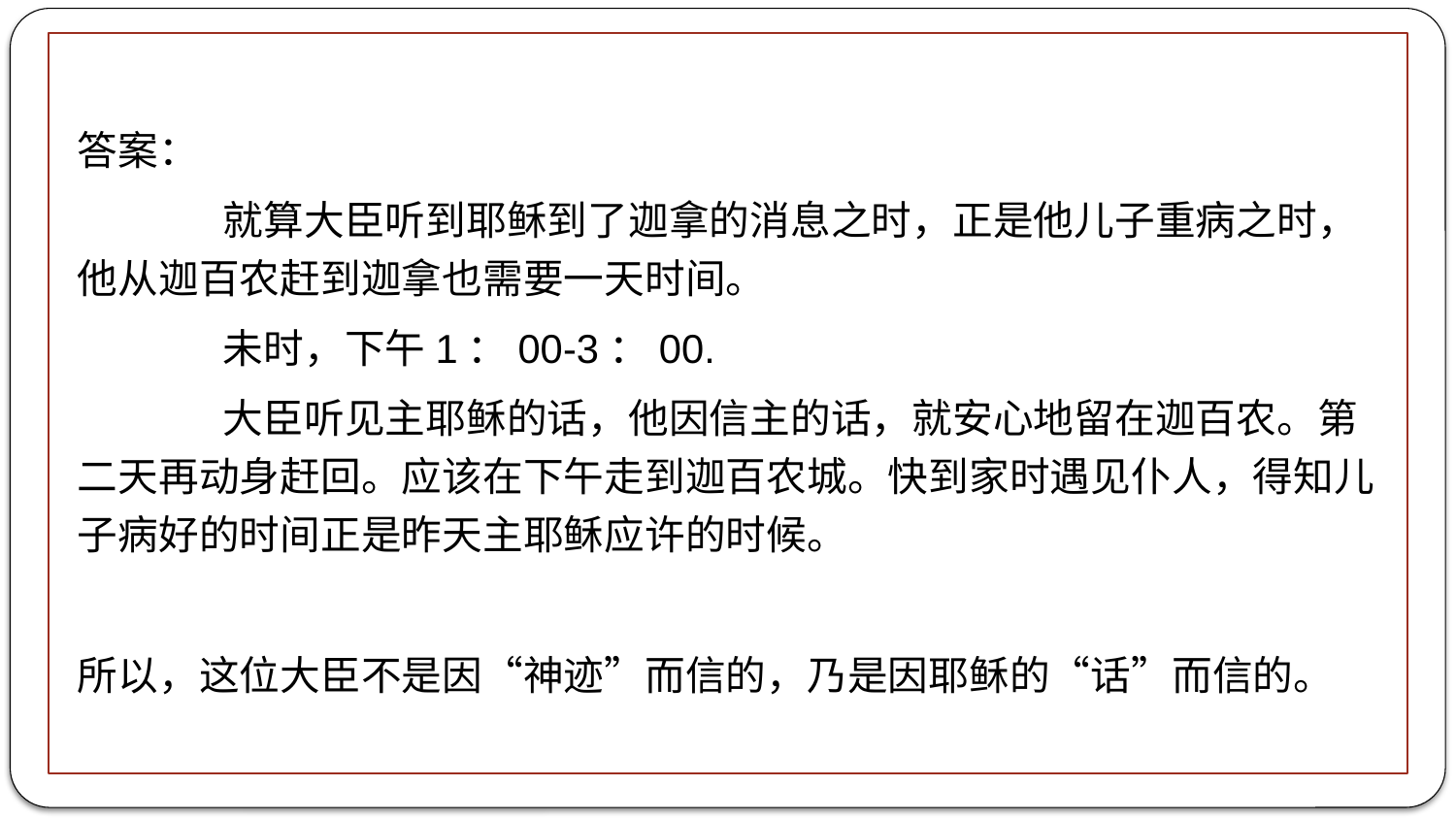

答案：
	就算大臣听到耶稣到了迦拿的消息之时，正是他儿子重病之时，他从迦百农赶到迦拿也需要一天时间。
	未时，下午1：00-3：00.
	大臣听见主耶稣的话，他因信主的话，就安心地留在迦百农。第二天再动身赶回。应该在下午走到迦百农城。快到家时遇见仆人，得知儿子病好的时间正是昨天主耶稣应许的时候。

所以，这位大臣不是因“神迹”而信的，乃是因耶稣的“话”而信的。